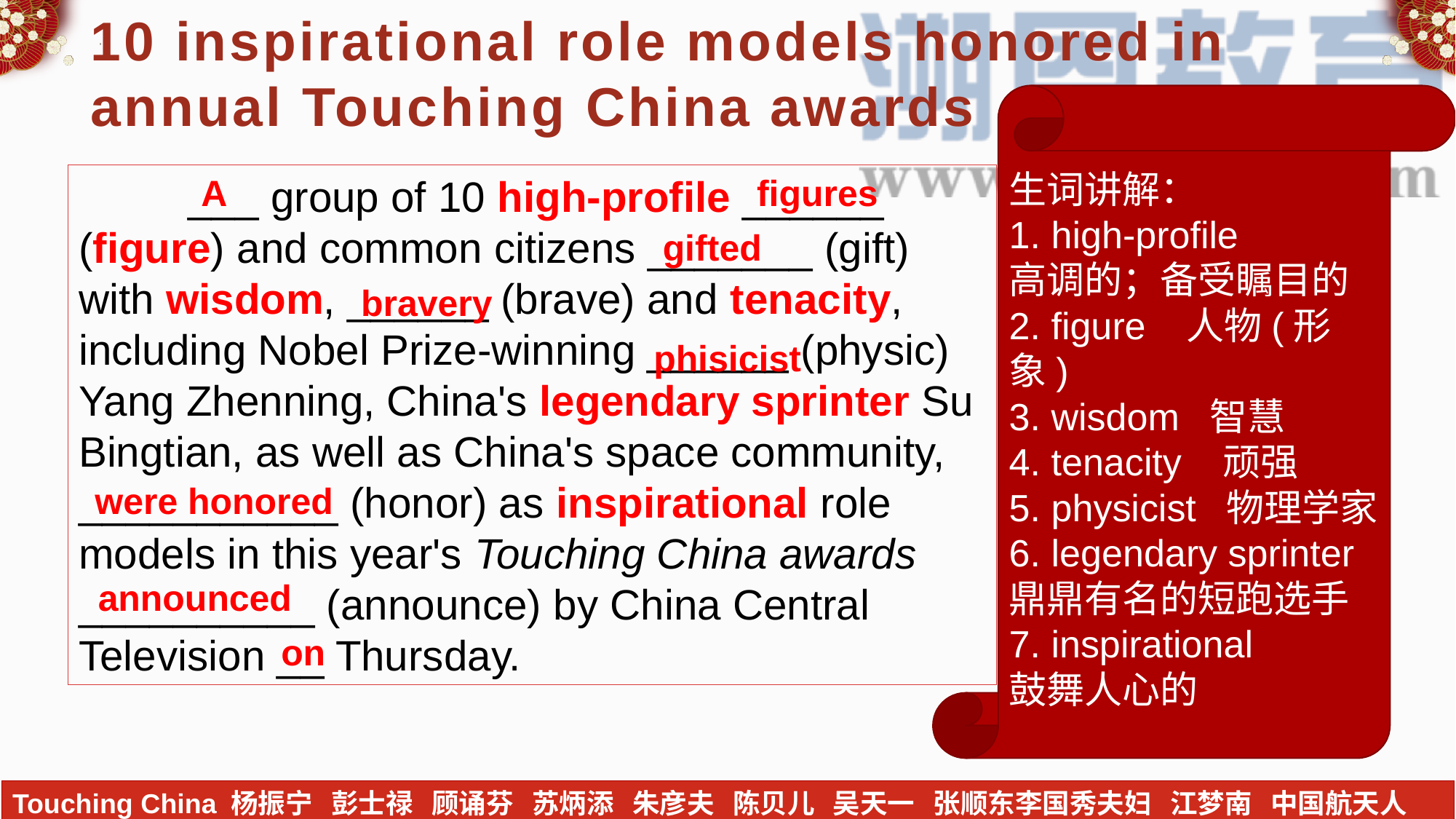

# 10 inspirational role models honored in annual Touching China awards
生词讲解：
1. high-profile
高调的；备受瞩目的
2. figure   人物(形象)
3. wisdom  智慧
4. tenacity   顽强
5. physicist  物理学家
6. legendary sprinter
鼎鼎有名的短跑选手
7. inspirational
鼓舞人心的
	___ group of 10 high-profile ______ (figure) and common citizens _______ (gift) with wisdom, ______ (brave) and tenacity, including Nobel Prize-winning ______ (physic) Yang Zhenning, China's legendary sprinter Su Bingtian, as well as China's space community, ___________ (honor) as inspirational role models in this year's Touching China awards __________ (announce) by China Central Television __ Thursday.
A
figures
gifted
bravery
phisicist
were honored
announced
on